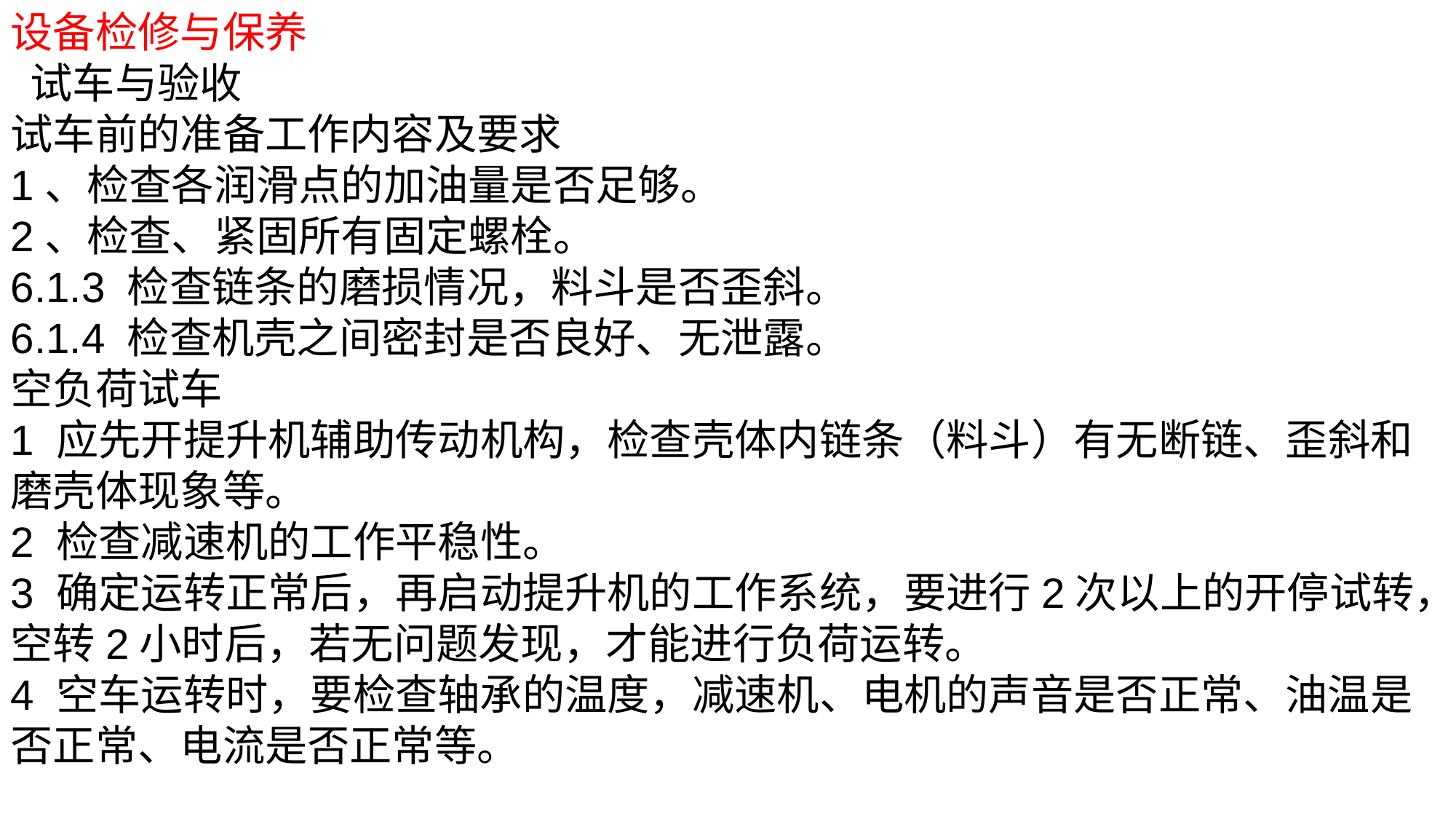

设备检修与保养
 试车与验收
试车前的准备工作内容及要求
1、检查各润滑点的加油量是否足够。
2、检查、紧固所有固定螺栓。
6.1.3 检查链条的磨损情况，料斗是否歪斜。
6.1.4 检查机壳之间密封是否良好、无泄露。
空负荷试车
1 应先开提升机辅助传动机构，检查壳体内链条（料斗）有无断链、歪斜和磨壳体现象等。
2 检查减速机的工作平稳性。
3 确定运转正常后，再启动提升机的工作系统，要进行2次以上的开停试转，空转2小时后，若无问题发现，才能进行负荷运转。
4 空车运转时，要检查轴承的温度，减速机、电机的声音是否正常、油温是否正常、电流是否正常等。